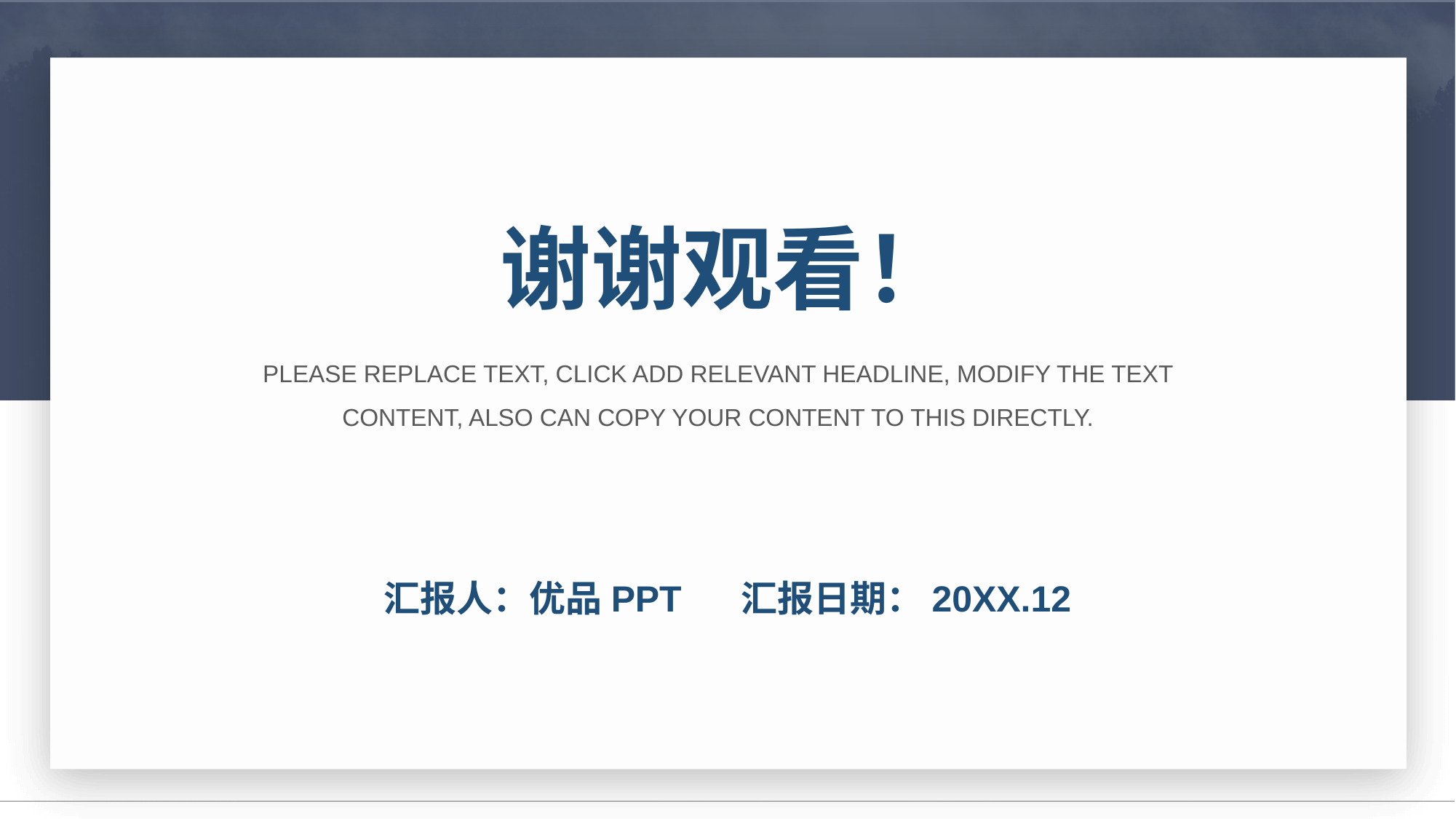

谢谢观看！
PLEASE REPLACE TEXT, CLICK ADD RELEVANT HEADLINE, MODIFY THE TEXT CONTENT, ALSO CAN COPY YOUR CONTENT TO THIS DIRECTLY.
汇报人：优品PPT     汇报日期：20XX.12